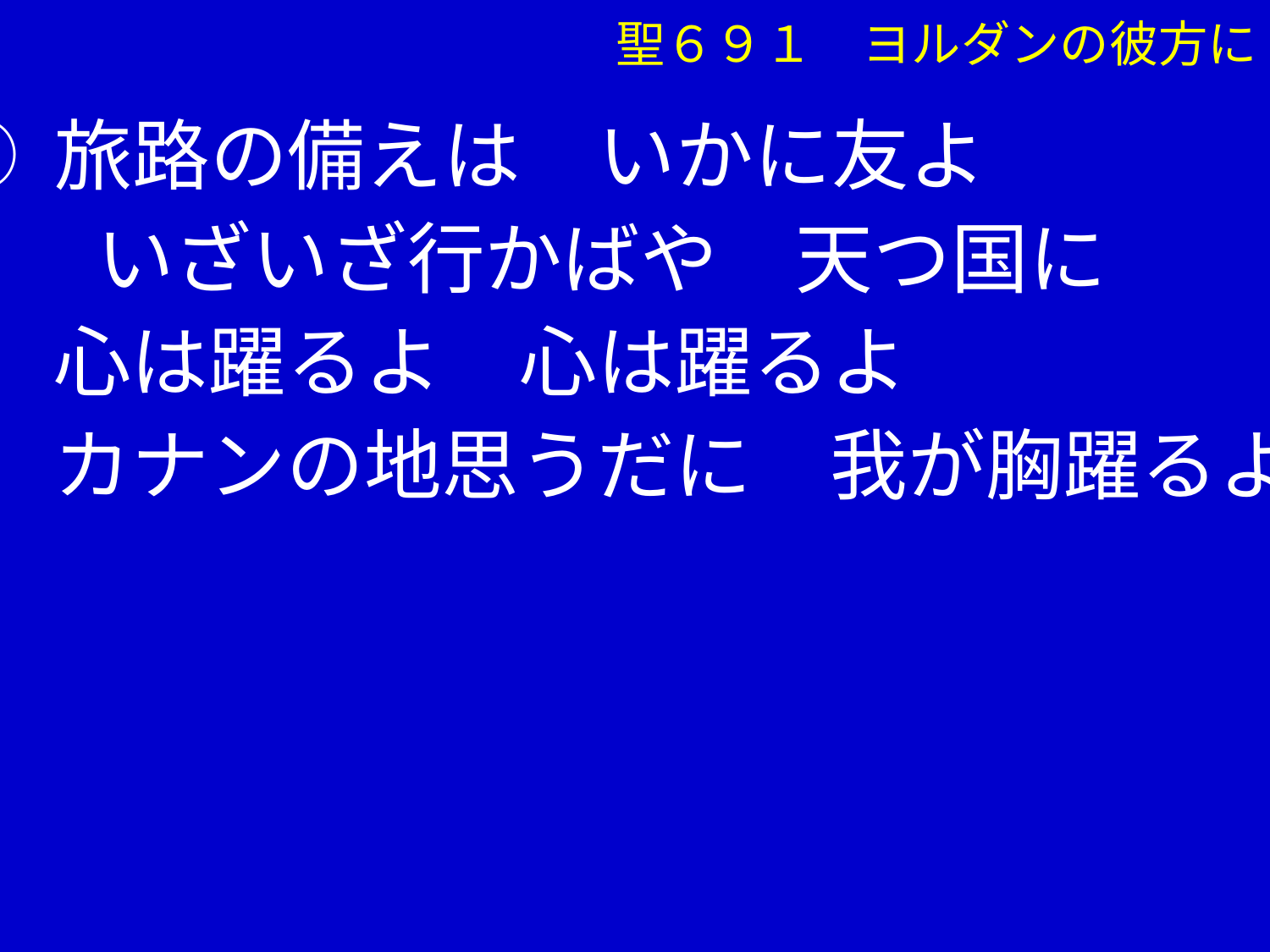

聖６９１　ヨルダンの彼方に
④ 旅路の備えは　いかに友よ
　　いざいざ行かばや　天つ国に
　  心は躍るよ　心は躍るよ
　  カナンの地思うだに　我が胸躍るよ